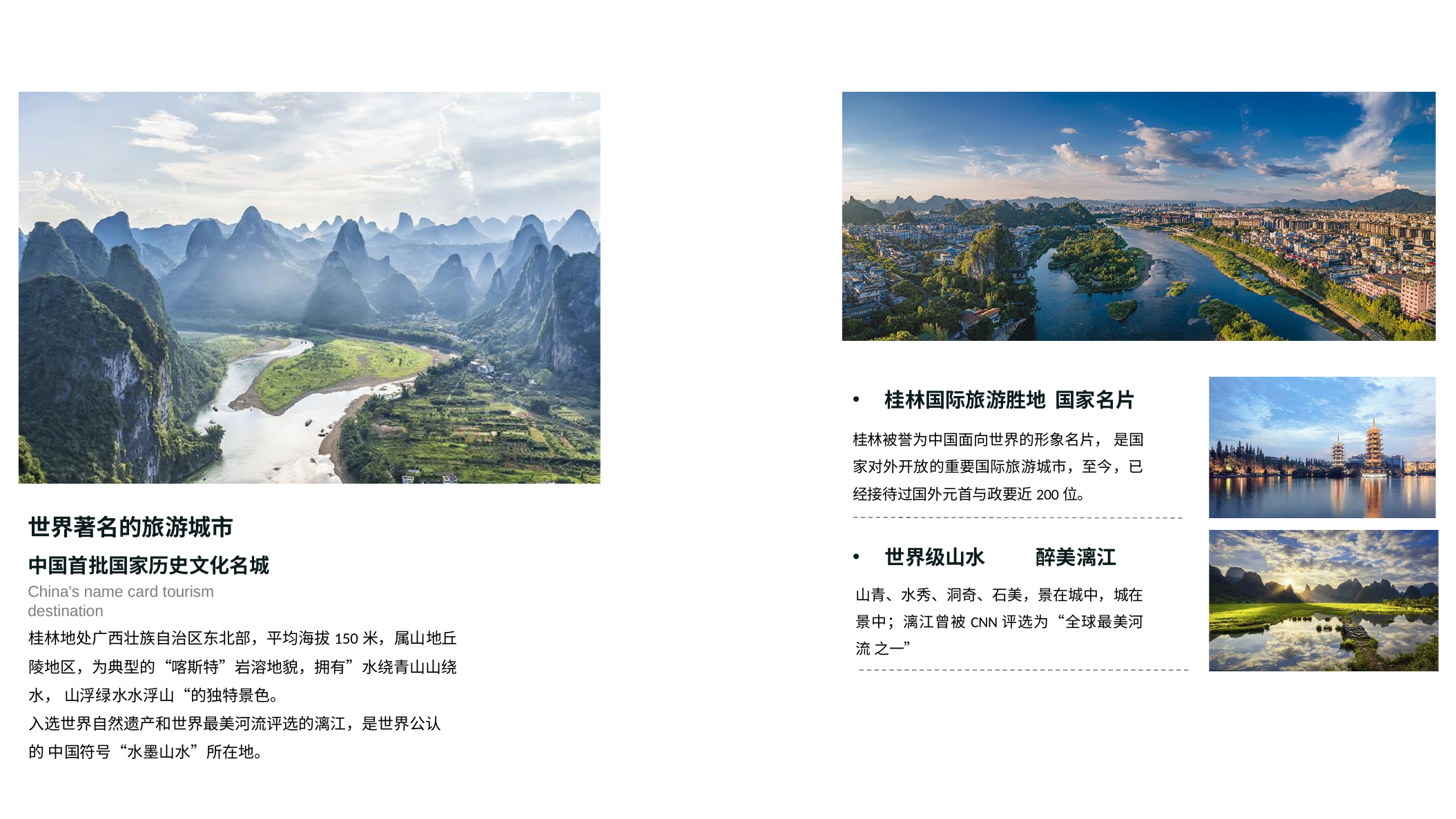

桂林国际旅游胜地 国家名片
桂林被誉为中国面向世界的形象名片， 是国 家对外开放的重要国际旅游城市，至今，已 经接待过国外元首与政要近200位。
世界著名的旅游城市
中国首批国家历史文化名城
China's name card tourism destination

世界级山水	醉美漓江
山青、水秀、洞奇、石美，景在城中，城在 景中；漓江曾被CNN评选为“全球最美河流 之一”
桂林地处广西壮族自治区东北部，平均海拔150米，属山地丘
陵地区，为典型的“喀斯特”岩溶地貌，拥有”水绕青山山绕水， 山浮绿水水浮山“的独特景色。
入选世界自然遗产和世界最美河流评选的漓江，是世界公认的 中国符号“水墨山水”所在地。